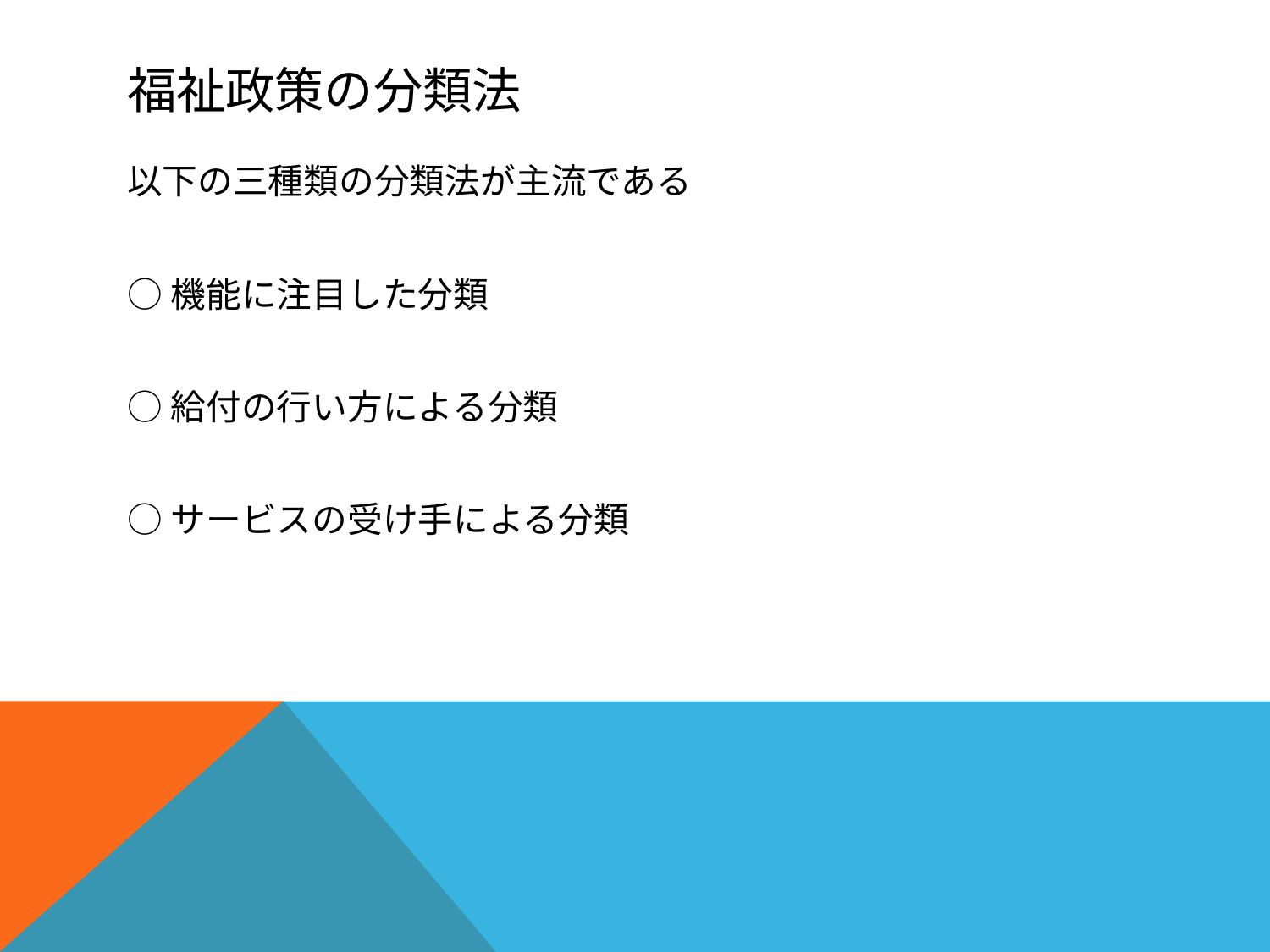

# 福祉政策の分類法
以下の三種類の分類法が主流である

○機能に注目した分類

○給付の行い方による分類

○サービスの受け手による分類